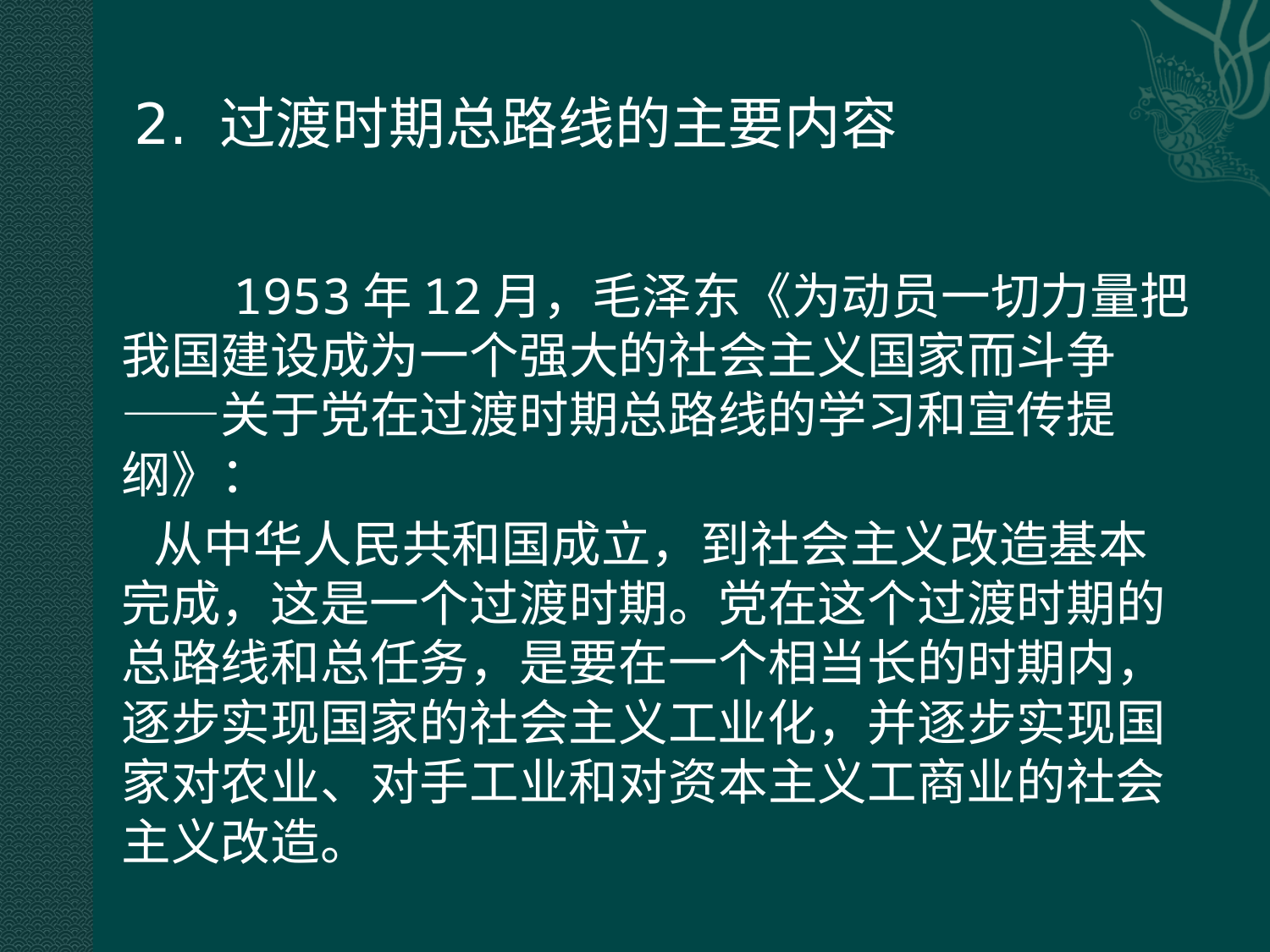

#
2. 过渡时期总路线的主要内容
       1953年12月，毛泽东《为动员一切力量把我国建设成为一个强大的社会主义国家而斗争——关于党在过渡时期总路线的学习和宣传提纲》：
      从中华人民共和国成立，到社会主义改造基本完成，这是一个过渡时期。党在这个过渡时期的总路线和总任务，是要在一个相当长的时期内，逐步实现国家的社会主义工业化，并逐步实现国家对农业、对手工业和对资本主义工商业的社会主义改造。